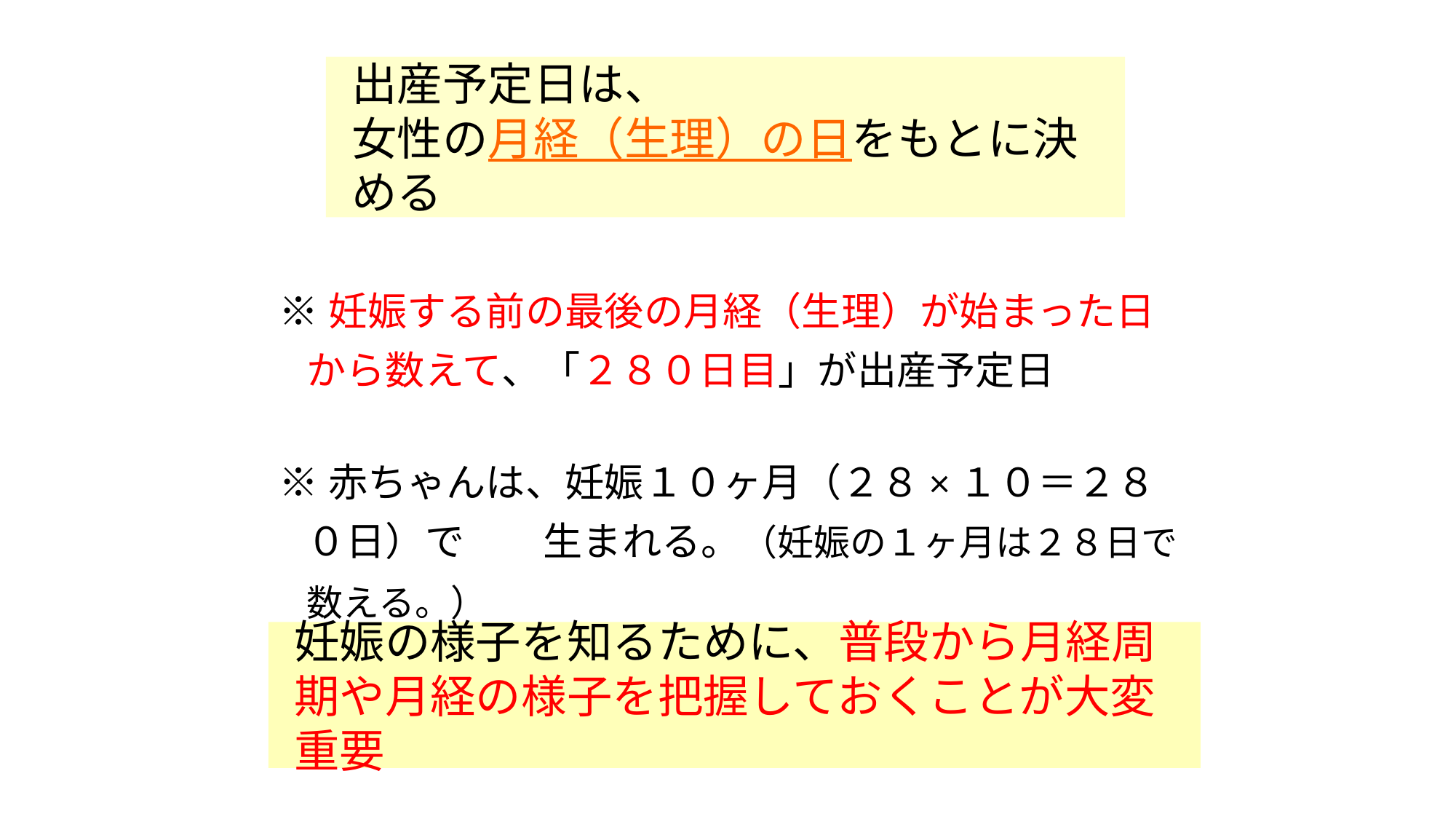

# 出産予定日は、 女性の月経（生理）の日をもとに決める
※妊娠する前の最後の月経（生理）が始まった日から数えて、「２８０日目」が出産予定日

※赤ちゃんは、妊娠１０ヶ月（２８×１０＝２８０日）で　　生まれる。（妊娠の１ヶ月は２８日で数える。）

妊娠の様子を知るために、普段から月経周期や月経の様子を把握しておくことが大変重要